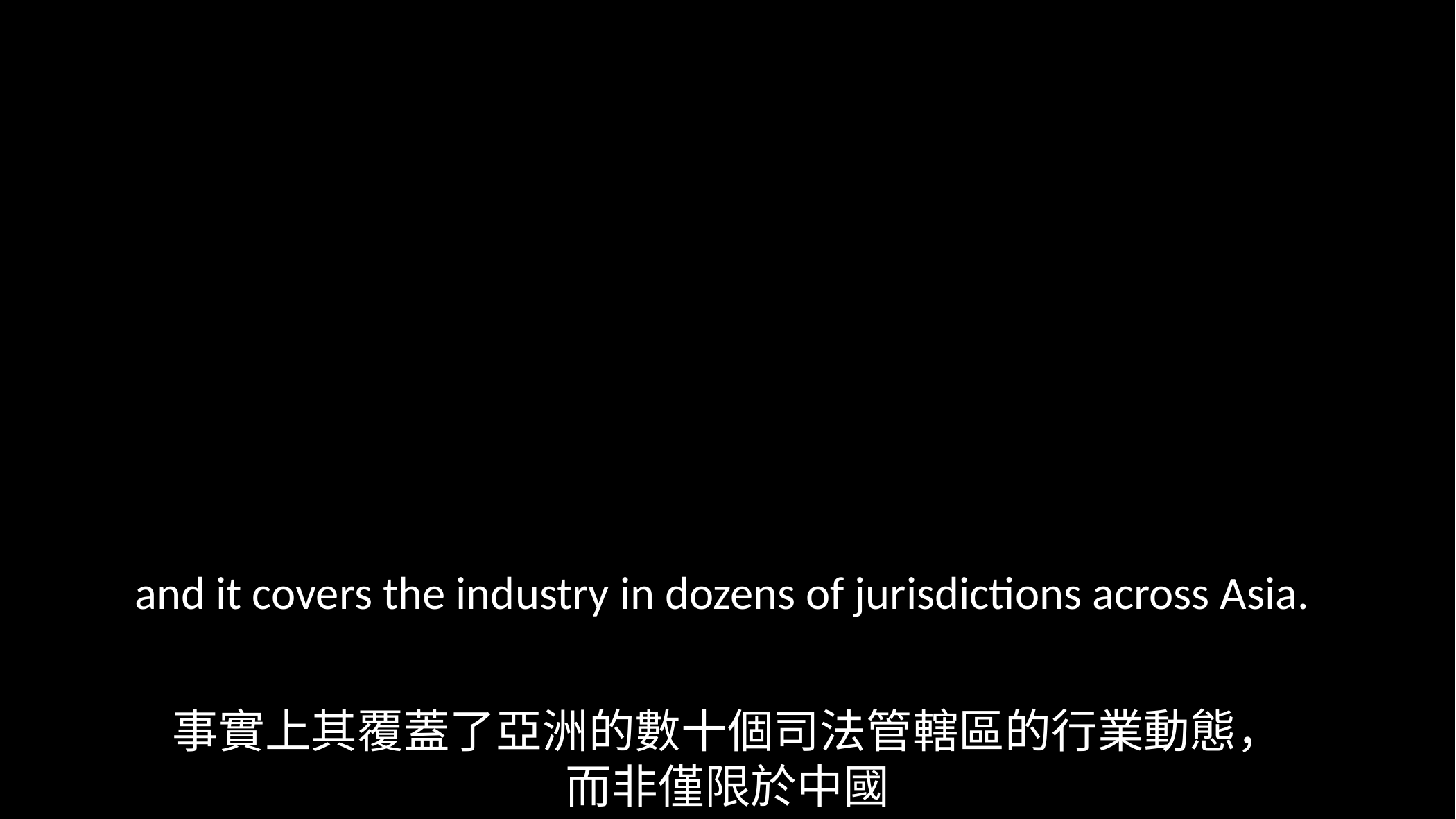

and it covers the industry in dozens of jurisdictions across Asia.

事實上其覆蓋了亞洲的數十個司法管轄區的行業動態，
而非僅限於中國